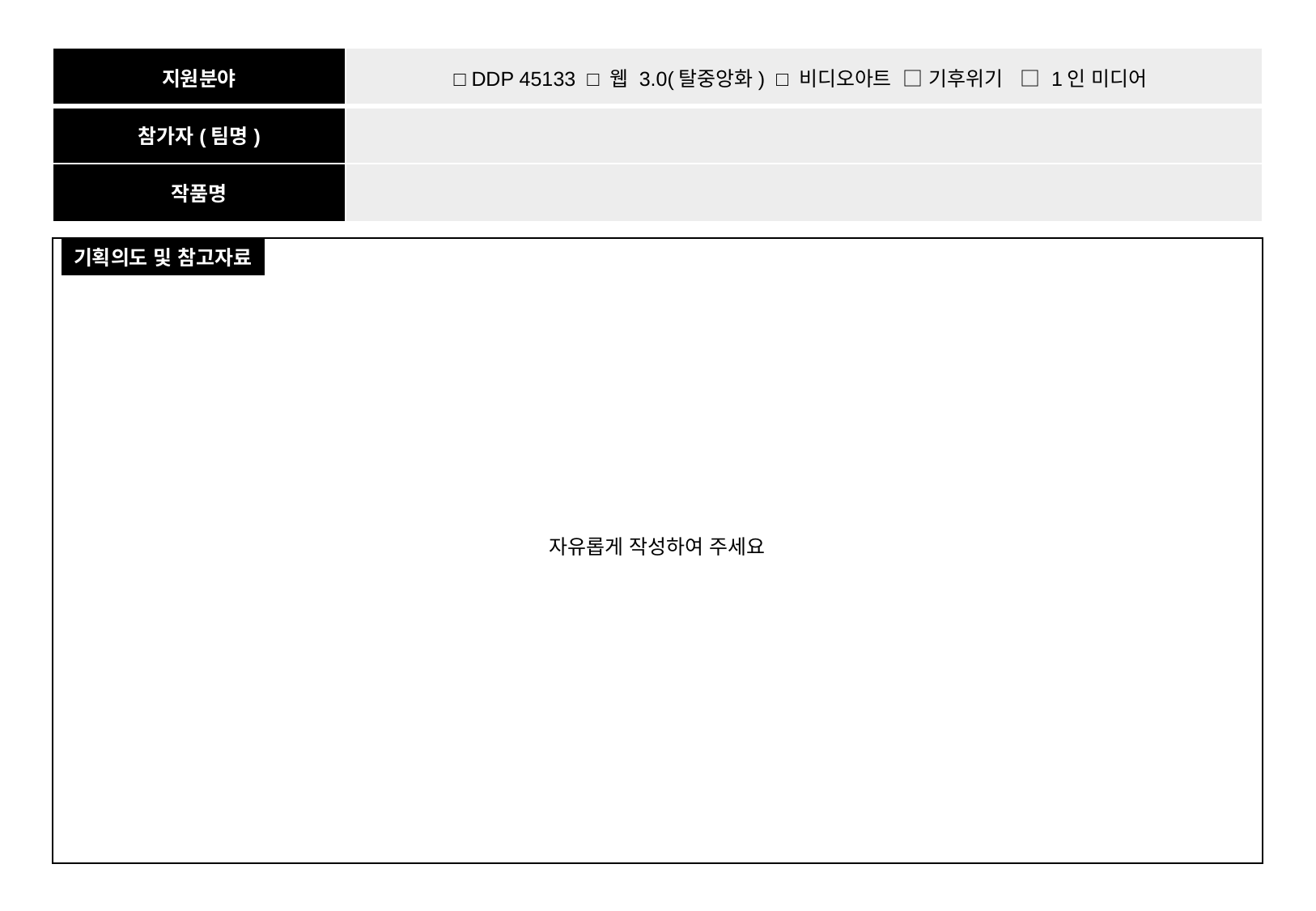

| 지원분야 |  |
| --- | --- |
| 참가자(팀명) |  |
| 작품명 |  |
 □ DDP 45133  □ 웹 3.0(탈중앙화)  □ 비디오아트  □ 기후위기   □ 1인 미디어

기획의도 및 참고자료
자유롭게 작성하여 주세요